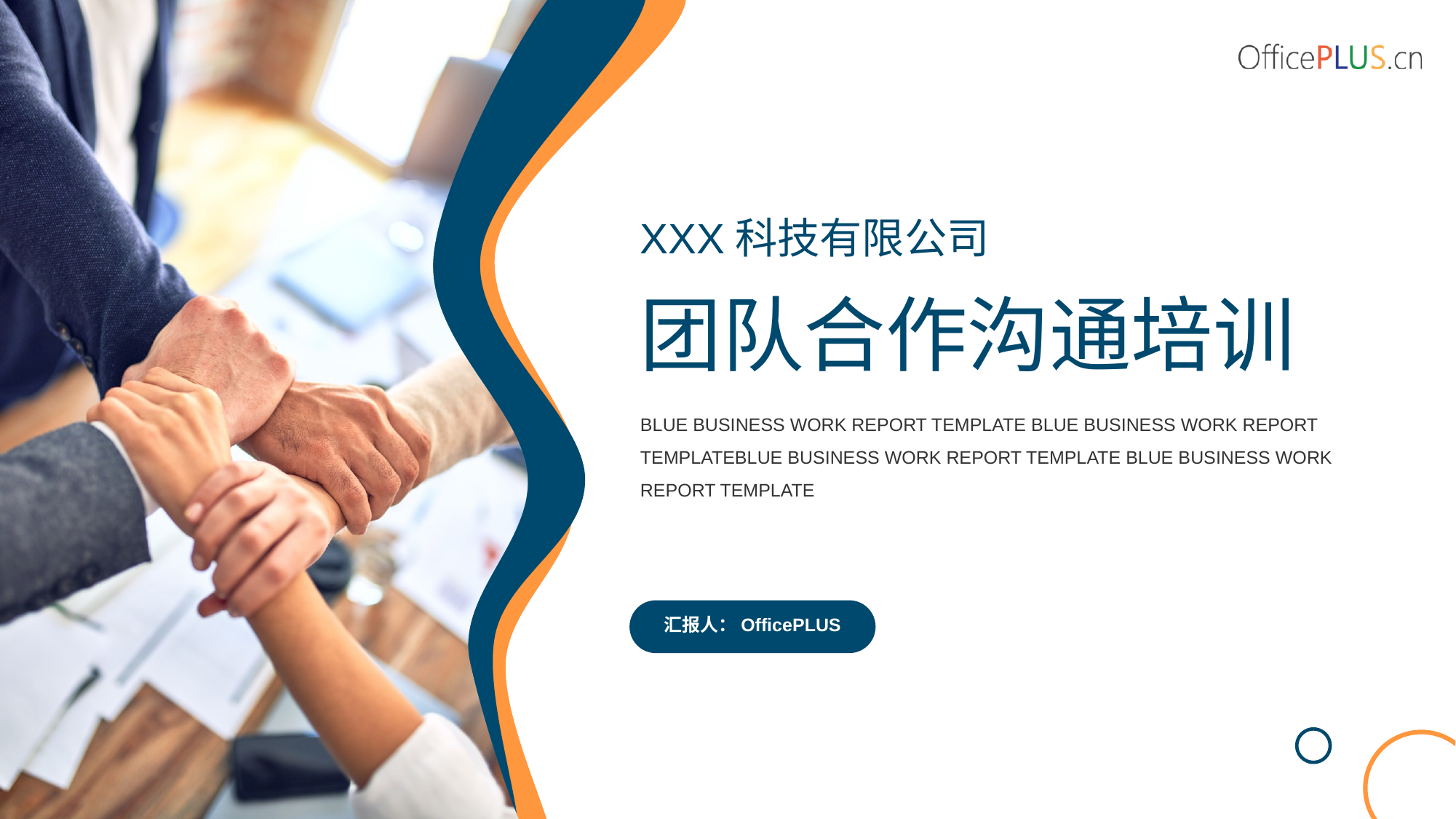

XXX科技有限公司
团队合作沟通培训
BLUE BUSINESS WORK REPORT TEMPLATE BLUE BUSINESS WORK REPORT TEMPLATEBLUE BUSINESS WORK REPORT TEMPLATE BLUE BUSINESS WORK REPORT TEMPLATE

汇报人：OfficePLUS